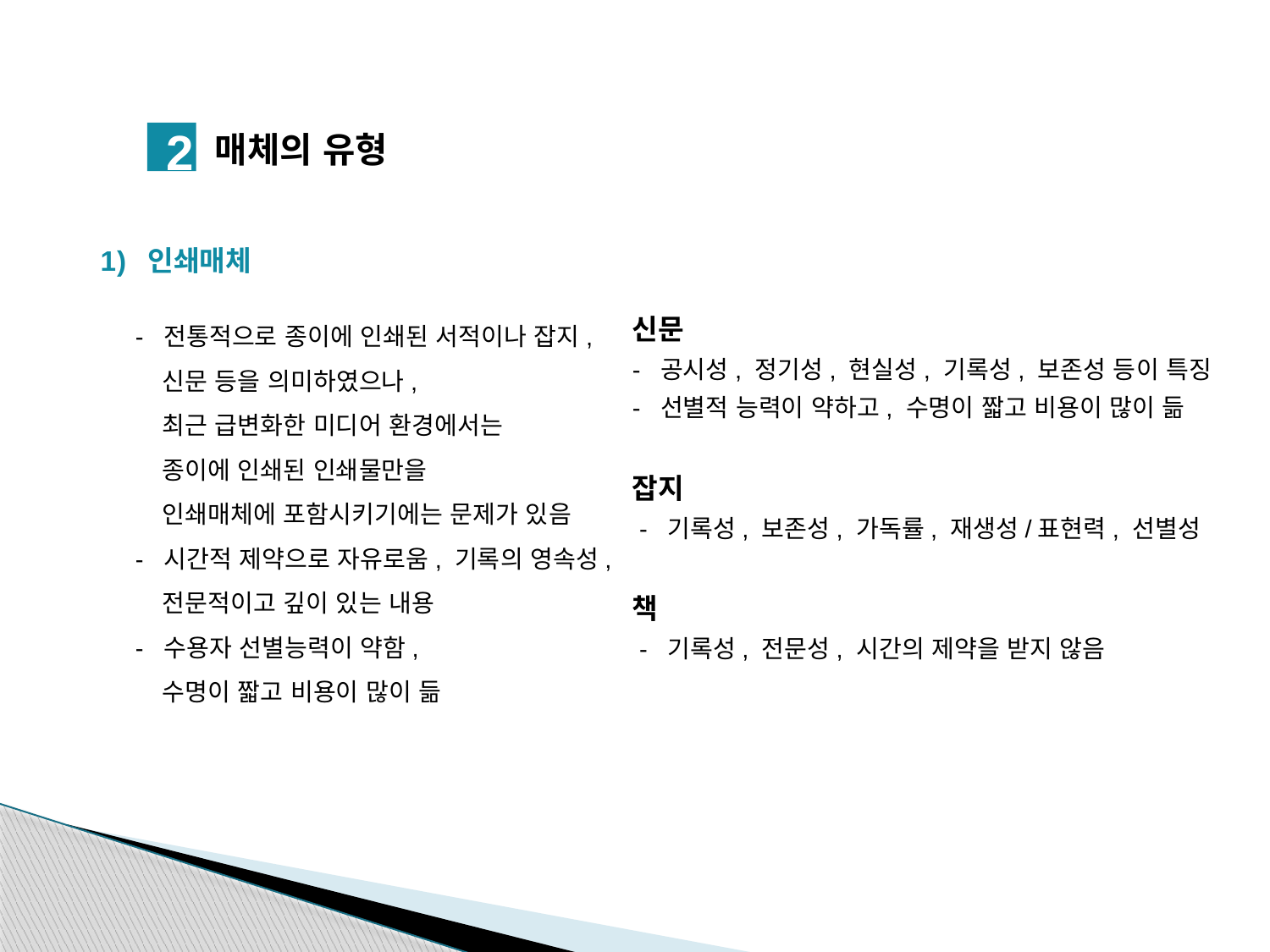

2
매체의 유형

인쇄매체

     -  전통적으로 종이에 인쇄된 서적이나 잡지,
        신문 등을 의미하였으나,
        최근 급변화한 미디어 환경에서는
        종이에 인쇄된 인쇄물만을
        인쇄매체에 포함시키기에는 문제가 있음
     -  시간적 제약으로 자유로움, 기록의 영속성,
        전문적이고 깊이 있는 내용
     -  수용자 선별능력이 약함,
        수명이 짧고 비용이 많이 듦

신문
-  공시성, 정기성, 현실성, 기록성, 보존성 등이 특징
-  선별적 능력이 약하고, 수명이 짧고 비용이 많이 듦

잡지
 -  기록성, 보존성, 가독률, 재생성/표현력, 선별성

책
 -  기록성, 전문성, 시간의 제약을 받지 않음